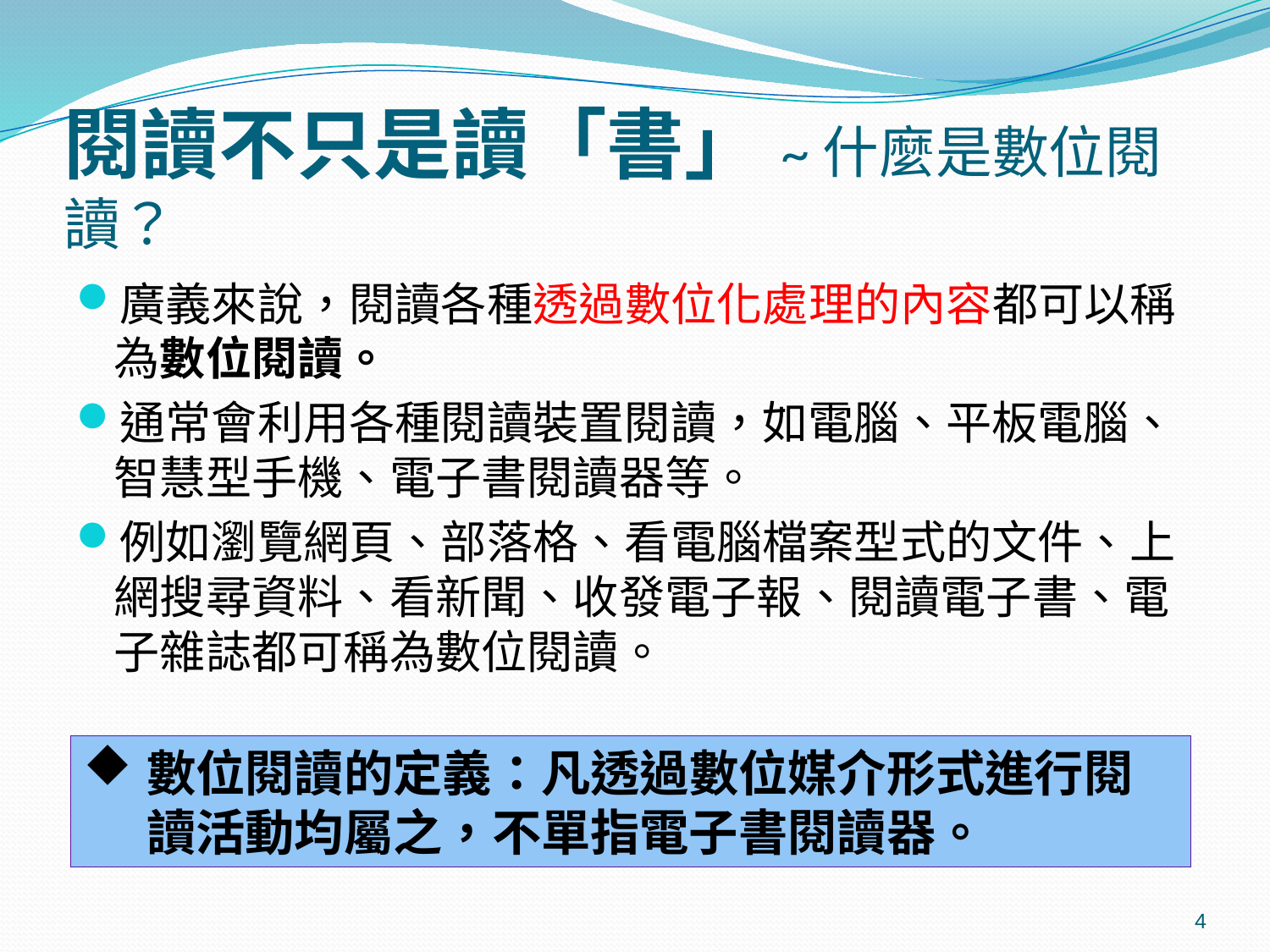

# 閱讀不只是讀「書」~什麼是數位閱讀？
廣義來說，閱讀各種透過數位化處理的內容都可以稱為數位閱讀。
通常會利用各種閱讀裝置閱讀，如電腦、平板電腦、智慧型手機、電子書閱讀器等。
例如瀏覽網頁、部落格、看電腦檔案型式的文件、上網搜尋資料、看新聞、收發電子報、閱讀電子書、電子雜誌都可稱為數位閱讀。

數位閱讀的定義：凡透過數位媒介形式進行閱讀活動均屬之，不單指電子書閱讀器。
4